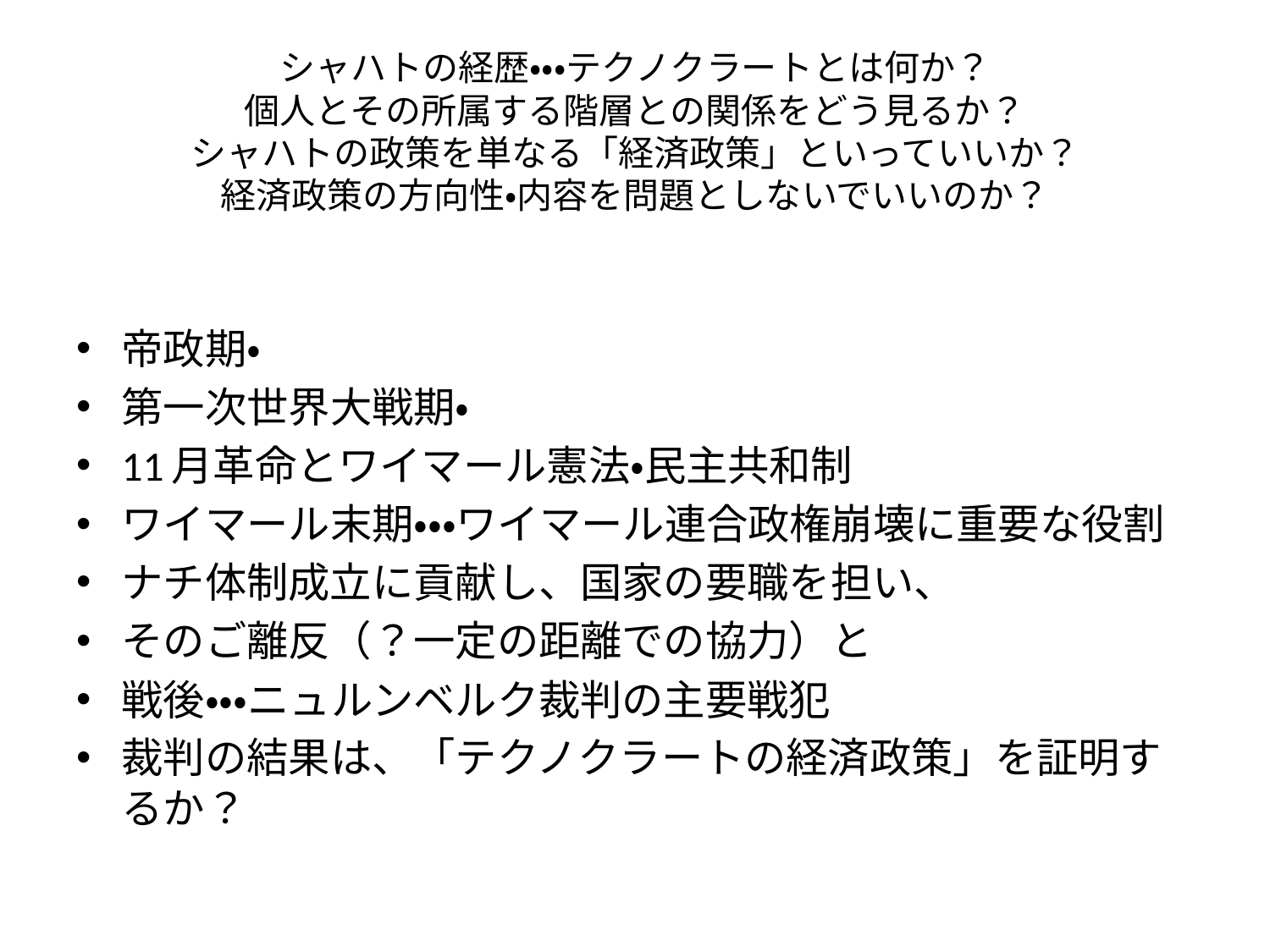

# シャハトの経歴・・・テクノクラートとは何か？ 個人とその所属する階層との関係をどう見るか？ シャハトの政策を単なる「経済政策」といっていいか？ 経済政策の方向性・内容を問題としないでいいのか？
帝政期・
第一次世界大戦期・
11月革命とワイマール憲法・民主共和制
ワイマール末期・・・ワイマール連合政権崩壊に重要な役割
ナチ体制成立に貢献し、国家の要職を担い、
そのご離反（？一定の距離での協力）と
戦後・・・ニュルンベルク裁判の主要戦犯
裁判の結果は、「テクノクラートの経済政策」を証明するか？